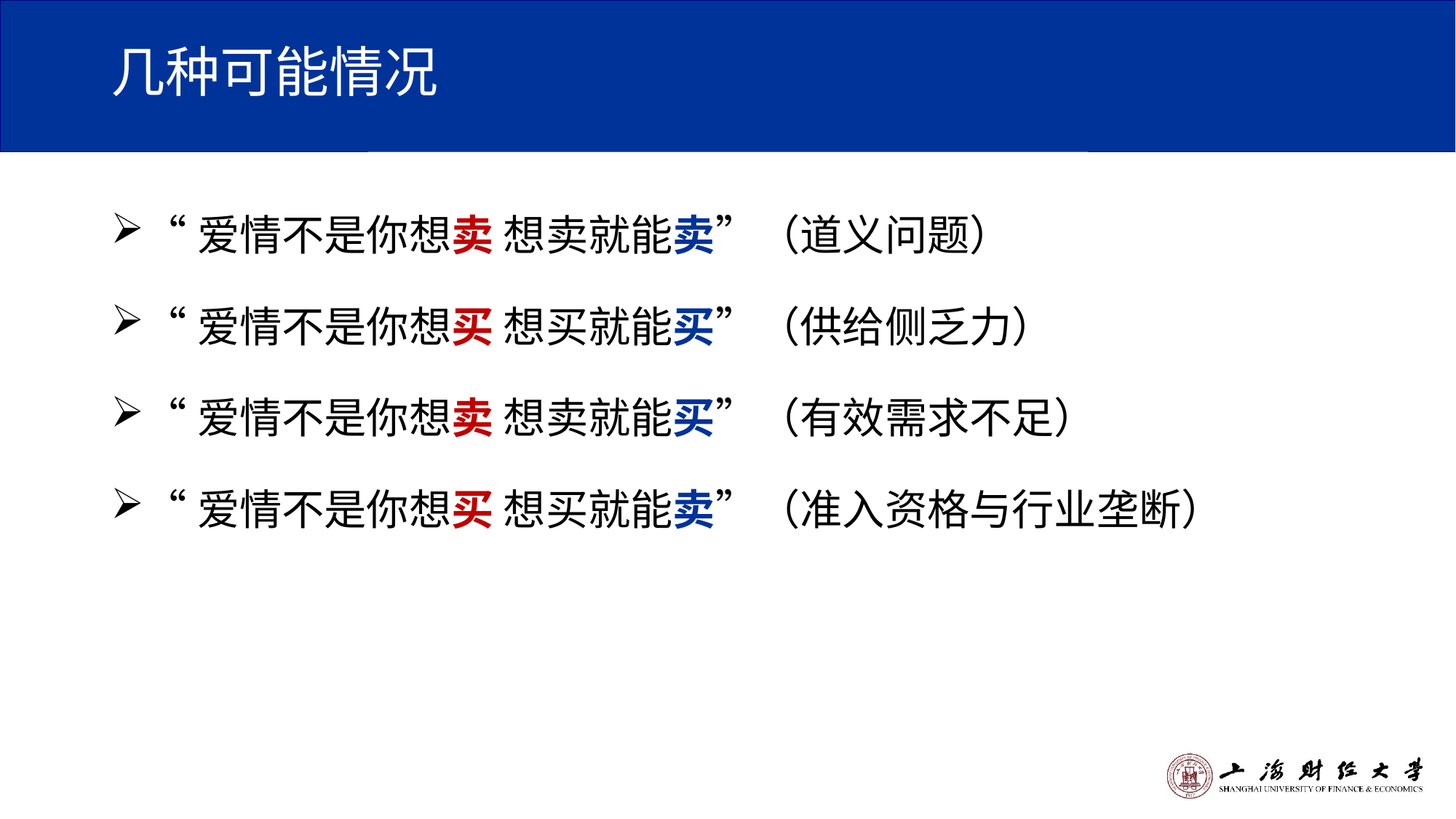

# 几种可能情况
“爱情不是你想卖 想卖就能卖”（道义问题）
“爱情不是你想买 想买就能买”（供给侧乏力）
“爱情不是你想卖 想卖就能买”（有效需求不足）
“爱情不是你想买 想买就能卖”（准入资格与行业垄断）